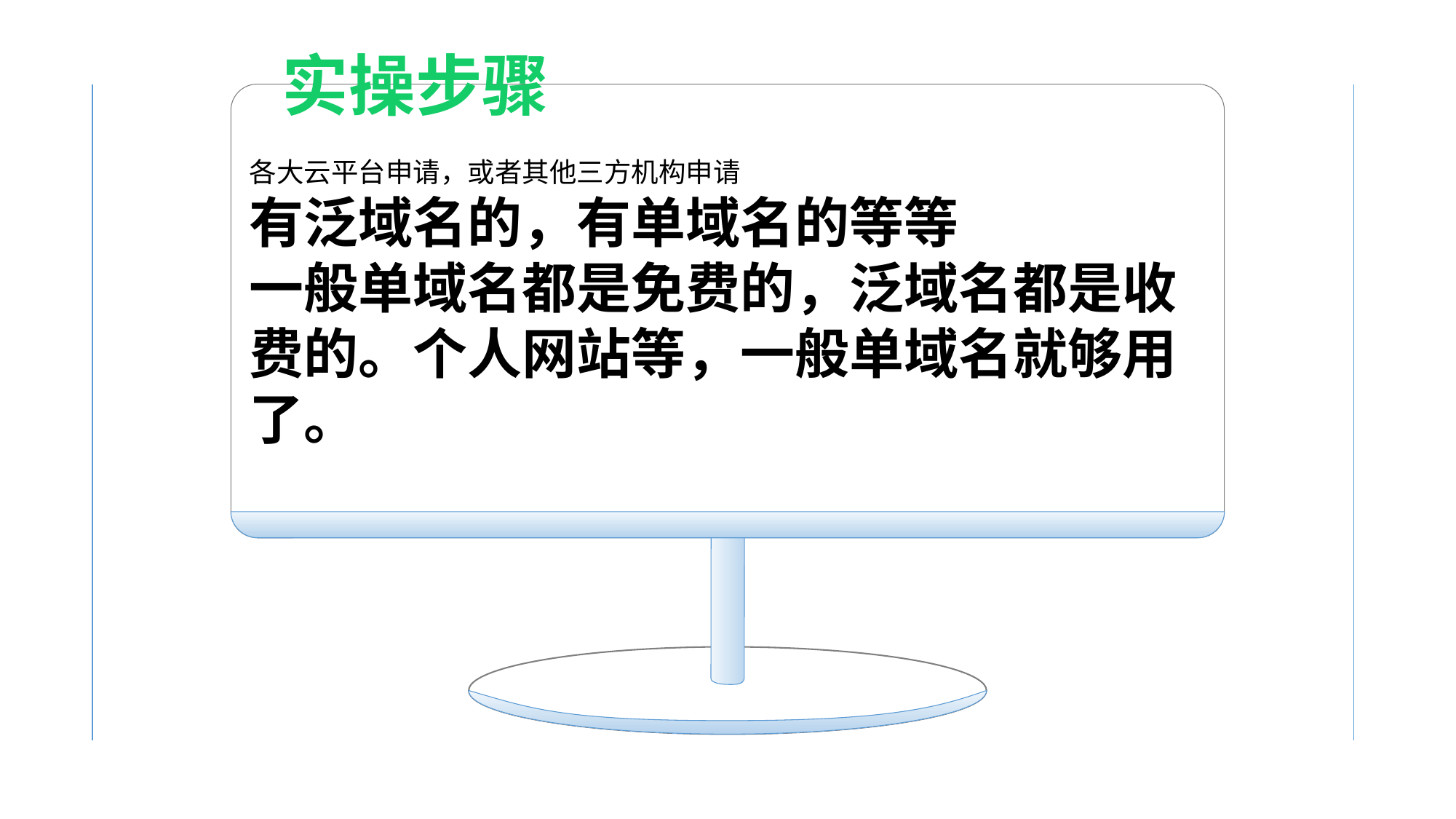

实操步骤

各大云平台申请，或者其他三方机构申请
有泛域名的，有单域名的等等
一般单域名都是免费的，泛域名都是收费的。个人网站等，一般单域名就够用了。